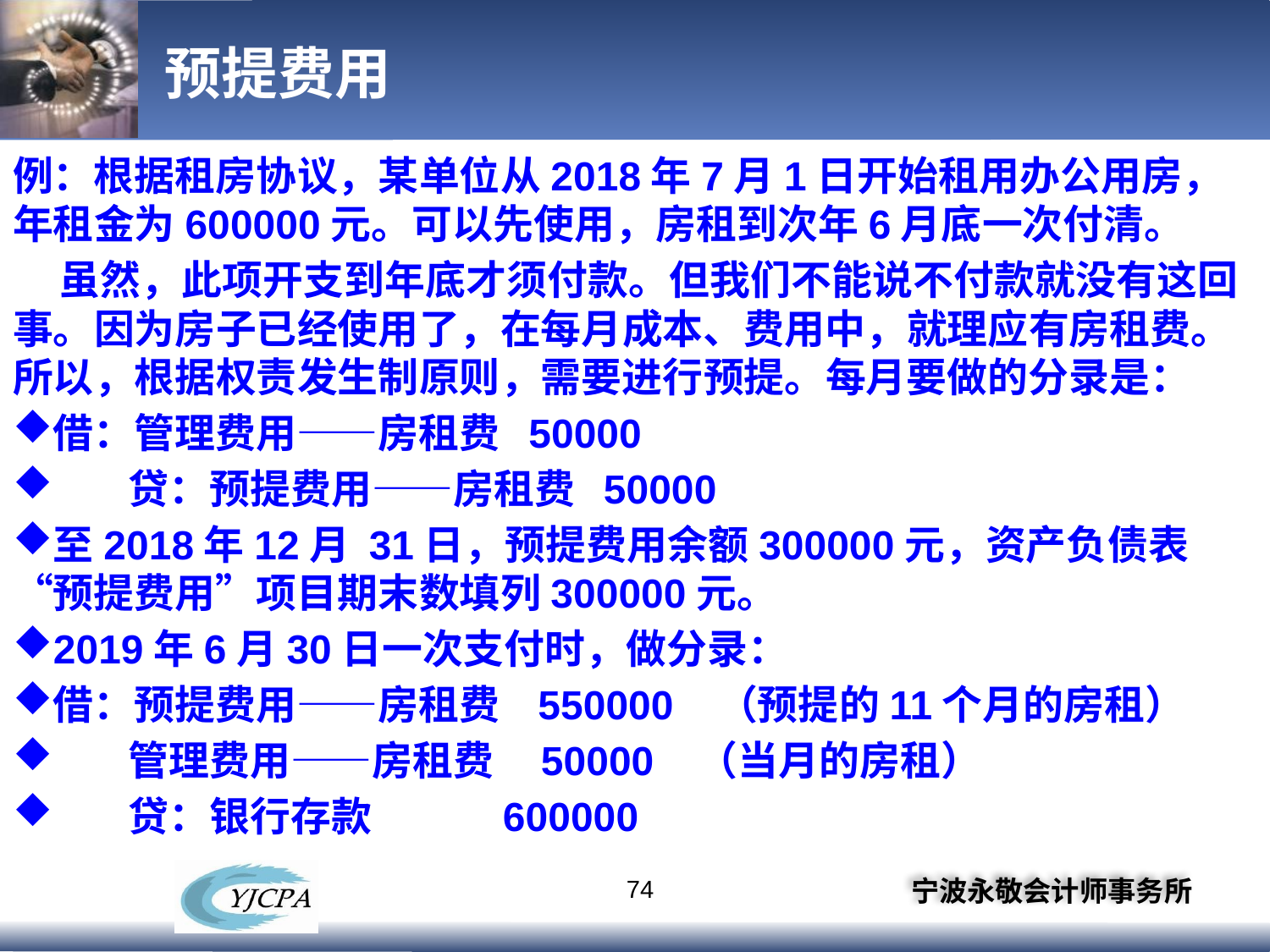

# 预提费用
例：根据租房协议，某单位从2018年7月1日开始租用办公用房，年租金为600000元。可以先使用，房租到次年6月底一次付清。
    虽然，此项开支到年底才须付款。但我们不能说不付款就没有这回事。因为房子已经使用了，在每月成本、费用中，就理应有房租费。所以，根据权责发生制原则，需要进行预提。每月要做的分录是：
借：管理费用——房租费  50000
       贷：预提费用——房租费  50000
至2018年12月 31日，预提费用余额300000元，资产负债表“预提费用”项目期末数填列300000元。
2019年6月30日一次支付时，做分录：
借：预提费用——房租费   550000   （预提的11个月的房租）
       管理费用——房租费    50000   （当月的房租）
       贷：银行存款             600000